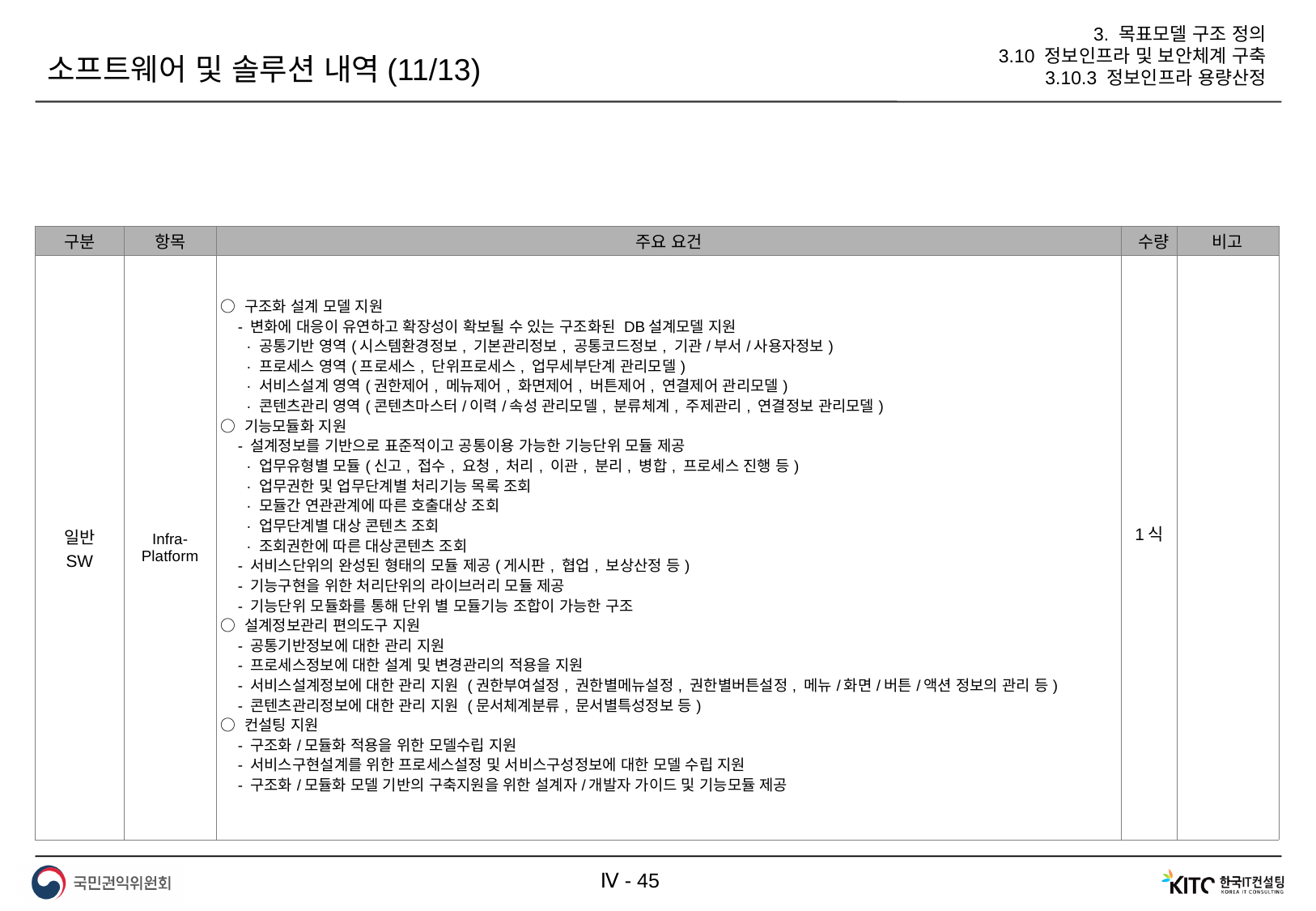

3. 목표모델 구조 정의
3.10 정보인프라 및 보안체계 구축
3.10.3 정보인프라 용량산정
소프트웨어 및 솔루션 내역(11/13)
| 구분 | 항목 | 주요 요건 | 수량 | 비고 |
| --- | --- | --- | --- | --- |
| 일반 SW | Infra-Platform | ○ 구조화 설계 모델 지원 - 변화에 대응이 유연하고 확장성이 확보될 수 있는 구조화된 DB설계모델 지원 · 공통기반 영역(시스템환경정보, 기본관리정보, 공통코드정보, 기관/부서/사용자정보) · 프로세스 영역(프로세스, 단위프로세스, 업무세부단계 관리모델) · 서비스설계 영역(권한제어, 메뉴제어, 화면제어, 버튼제어, 연결제어 관리모델) · 콘텐츠관리 영역(콘텐츠마스터/이력/속성 관리모델, 분류체계, 주제관리, 연결정보 관리모델) ○ 기능모듈화 지원 - 설계정보를 기반으로 표준적이고 공통이용 가능한 기능단위 모듈 제공 · 업무유형별 모듈(신고, 접수, 요청, 처리, 이관, 분리, 병합, 프로세스 진행 등) · 업무권한 및 업무단계별 처리기능 목록 조회 · 모듈간 연관관계에 따른 호출대상 조회 · 업무단계별 대상 콘텐츠 조회 · 조회권한에 따른 대상콘텐츠 조회 - 서비스단위의 완성된 형태의 모듈 제공(게시판, 협업, 보상산정 등) - 기능구현을 위한 처리단위의 라이브러리 모듈 제공 - 기능단위 모듈화를 통해 단위 별 모듈기능 조합이 가능한 구조 ○ 설계정보관리 편의도구 지원 - 공통기반정보에 대한 관리 지원 - 프로세스정보에 대한 설계 및 변경관리의 적용을 지원 - 서비스설계정보에 대한 관리 지원 (권한부여설정, 권한별메뉴설정, 권한별버튼설정, 메뉴/화면/버튼/액션 정보의 관리 등) - 콘텐츠관리정보에 대한 관리 지원 (문서체계분류, 문서별특성정보 등) ○ 컨설팅 지원 - 구조화/모듈화 적용을 위한 모델수립 지원 - 서비스구현설계를 위한 프로세스설정 및 서비스구성정보에 대한 모델 수립 지원 - 구조화/모듈화 모델 기반의 구축지원을 위한 설계자/개발자 가이드 및 기능모듈 제공 | 1식 |  |